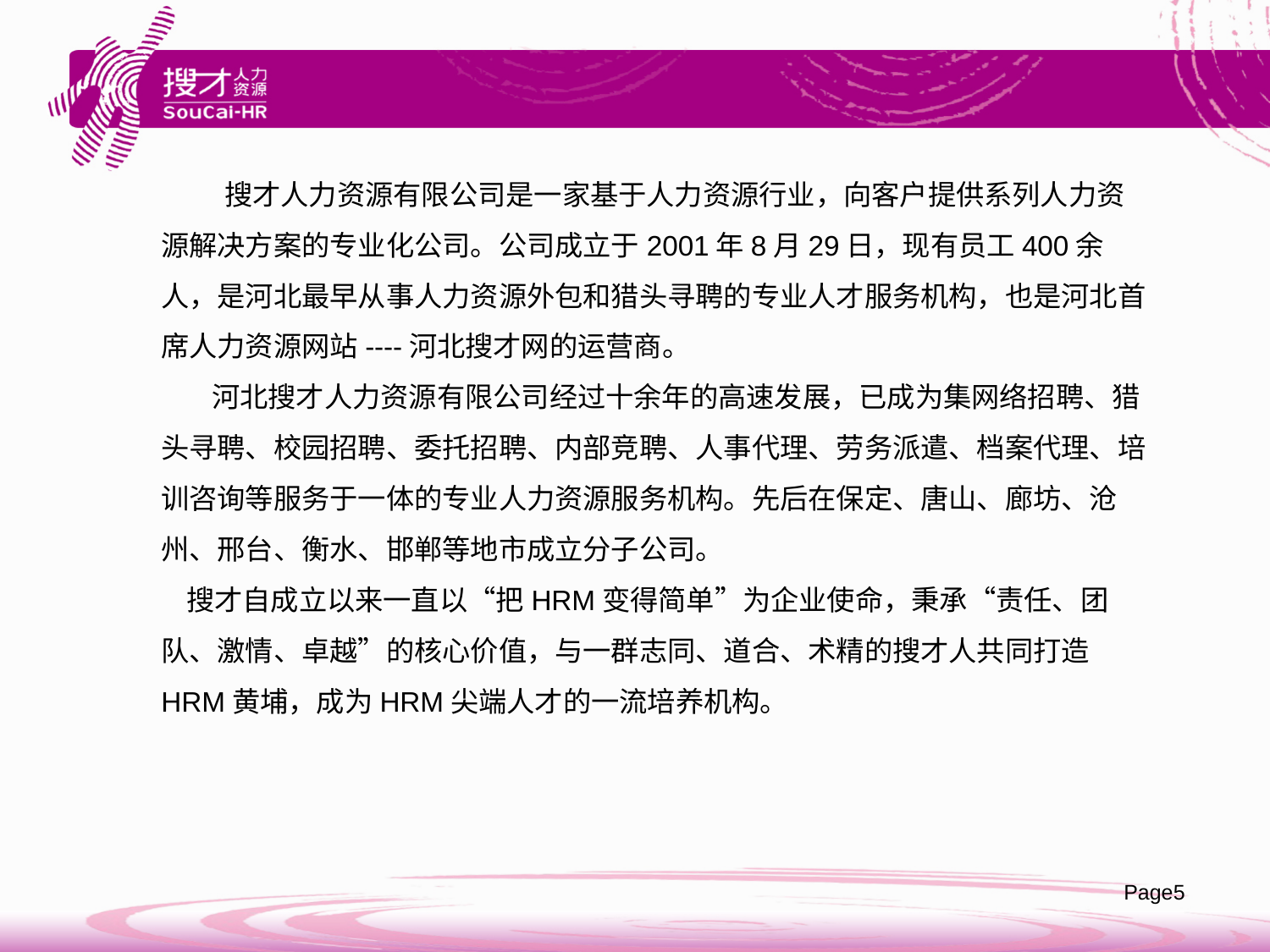

搜才人力资源有限公司是一家基于人力资源行业，向客户提供系列人力资源解决方案的专业化公司。公司成立于2001年8月29日，现有员工400余人，是河北最早从事人力资源外包和猎头寻聘的专业人才服务机构，也是河北首席人力资源网站----河北搜才网的运营商。
        河北搜才人力资源有限公司经过十余年的高速发展，已成为集网络招聘、猎头寻聘、校园招聘、委托招聘、内部竞聘、人事代理、劳务派遣、档案代理、培训咨询等服务于一体的专业人力资源服务机构。先后在保定、唐山、廊坊、沧州、邢台、衡水、邯郸等地市成立分子公司。
    搜才自成立以来一直以“把HRM变得简单”为企业使命，秉承“责任、团队、激情、卓越”的核心价值，与一群志同、道合、术精的搜才人共同打造HRM黄埔，成为HRM尖端人才的一流培养机构。
Page5